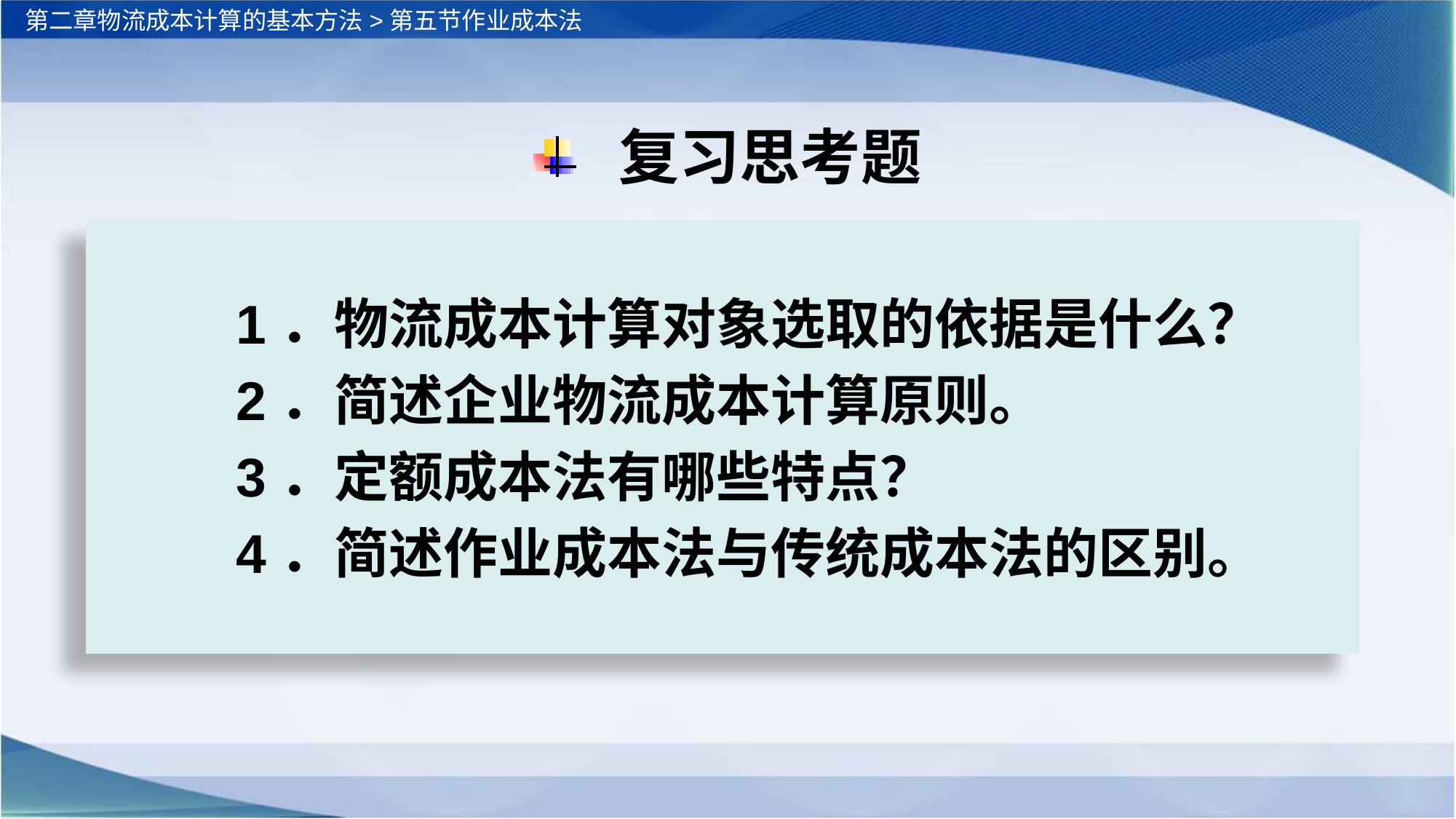

第二章物流成本计算的基本方法>第五节作业成本法
# 复习思考题
1．物流成本计算对象选取的依据是什么？
2．简述企业物流成本计算原则。
3．定额成本法有哪些特点？
4．简述作业成本法与传统成本法的区别。